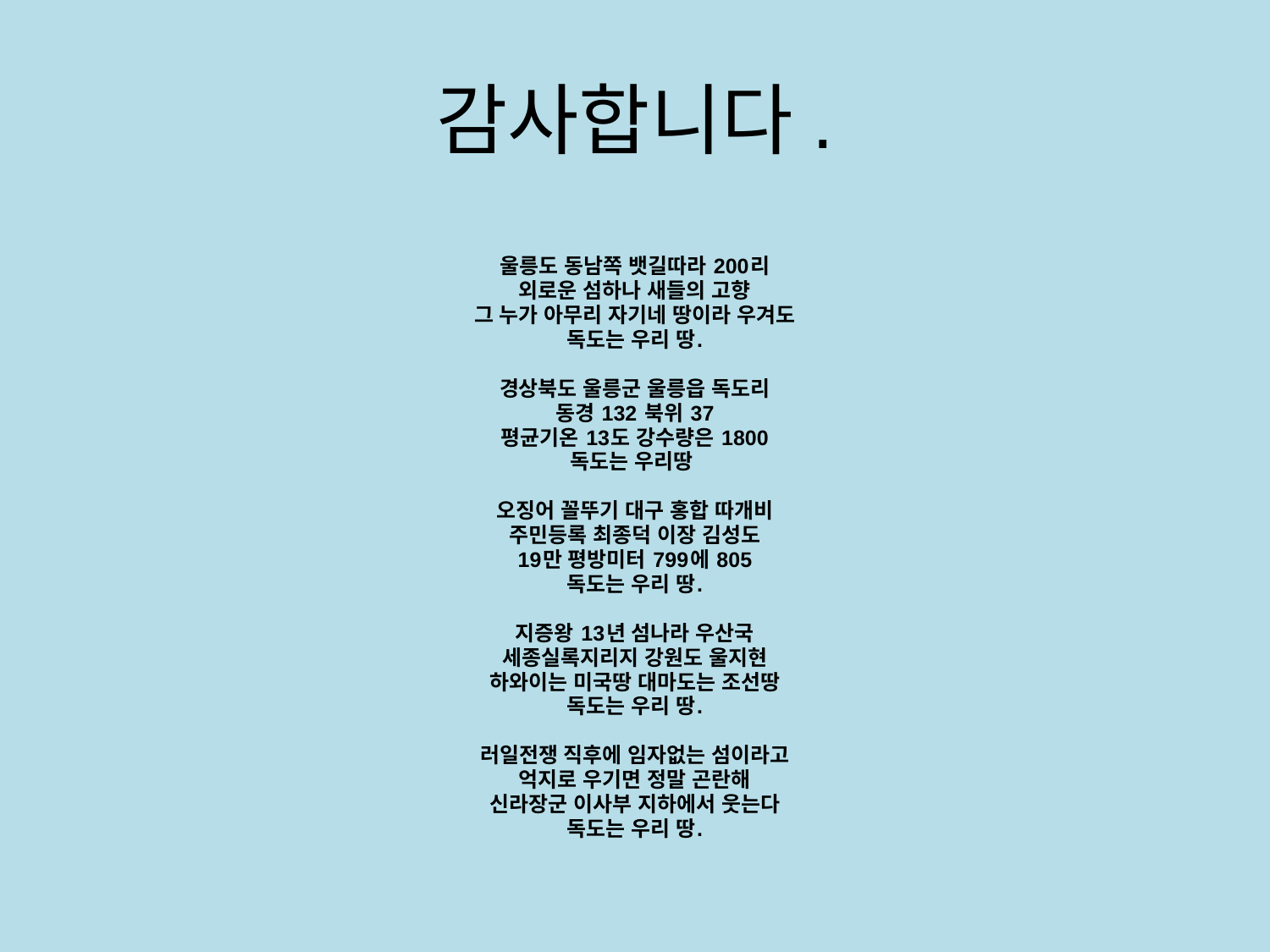

# 감사합니다.

울릉도 동남쪽 뱃길따라 200리
외로운 섬하나 새들의 고향
그 누가 아무리 자기네 땅이라 우겨도
독도는 우리 땅.

경상북도 울릉군 울릉읍 독도리
동경 132 북위 37
평균기온 13도 강수량은 1800
독도는 우리땅

오징어 꼴뚜기 대구 홍합 따개비
주민등록 최종덕 이장 김성도
19만 평방미터 799에 805
독도는 우리 땅.

지증왕 13년 섬나라 우산국
세종실록지리지 강원도 울지현
하와이는 미국땅 대마도는 조선땅
독도는 우리 땅.

러일전쟁 직후에 임자없는 섬이라고
억지로 우기면 정말 곤란해
신라장군 이사부 지하에서 웃는다
독도는 우리 땅.